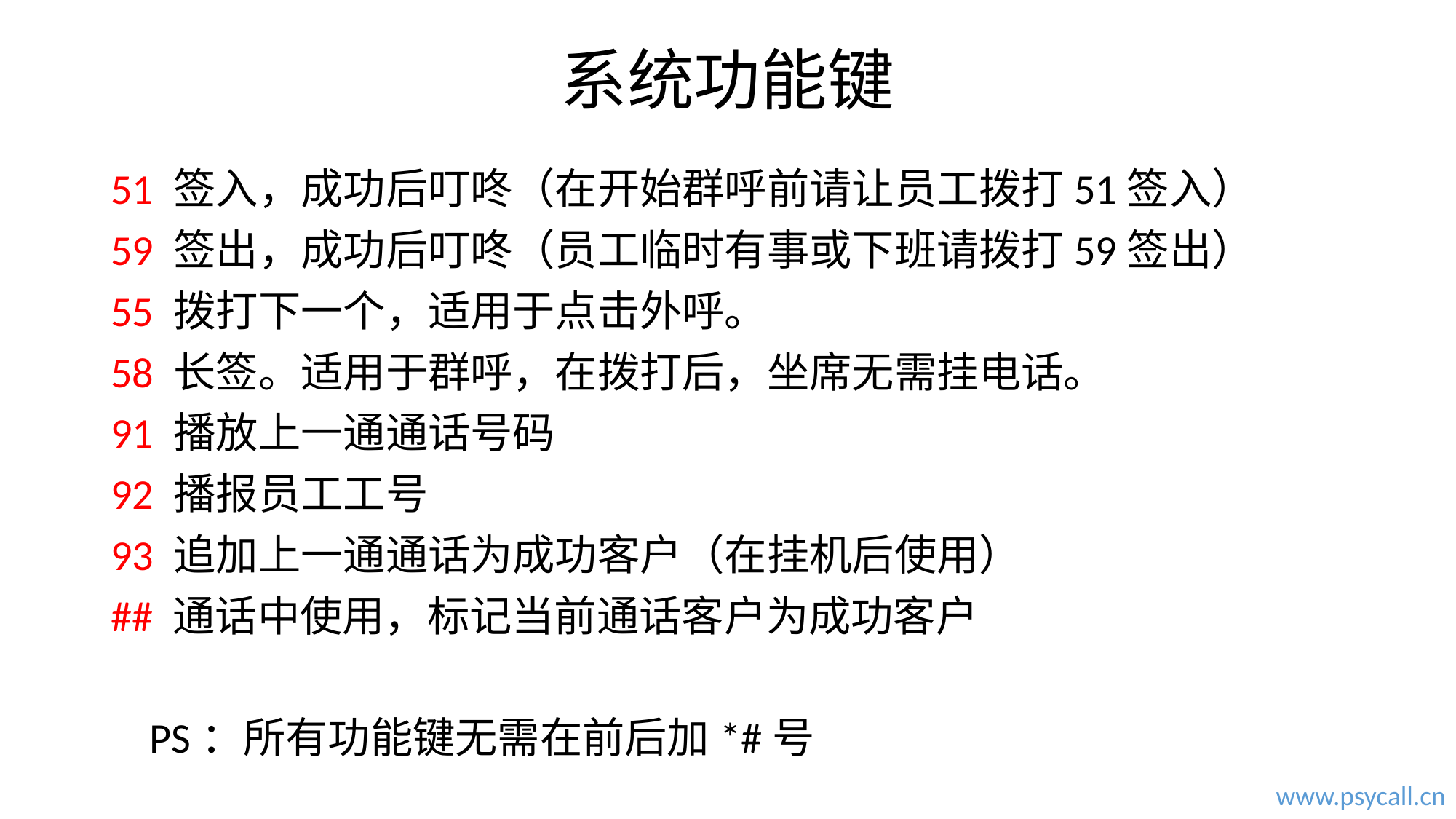

# 系统功能键
51 签入，成功后叮咚（在开始群呼前请让员工拨打51签入）
59 签出，成功后叮咚（员工临时有事或下班请拨打59签出）
55 拨打下一个，适用于点击外呼。
58 长签。适用于群呼，在拨打后，坐席无需挂电话。
91 播放上一通通话号码
92 播报员工工号
93 追加上一通通话为成功客户（在挂机后使用）
## 通话中使用，标记当前通话客户为成功客户

    PS：所有功能键无需在前后加*#号

www.psycall.cn